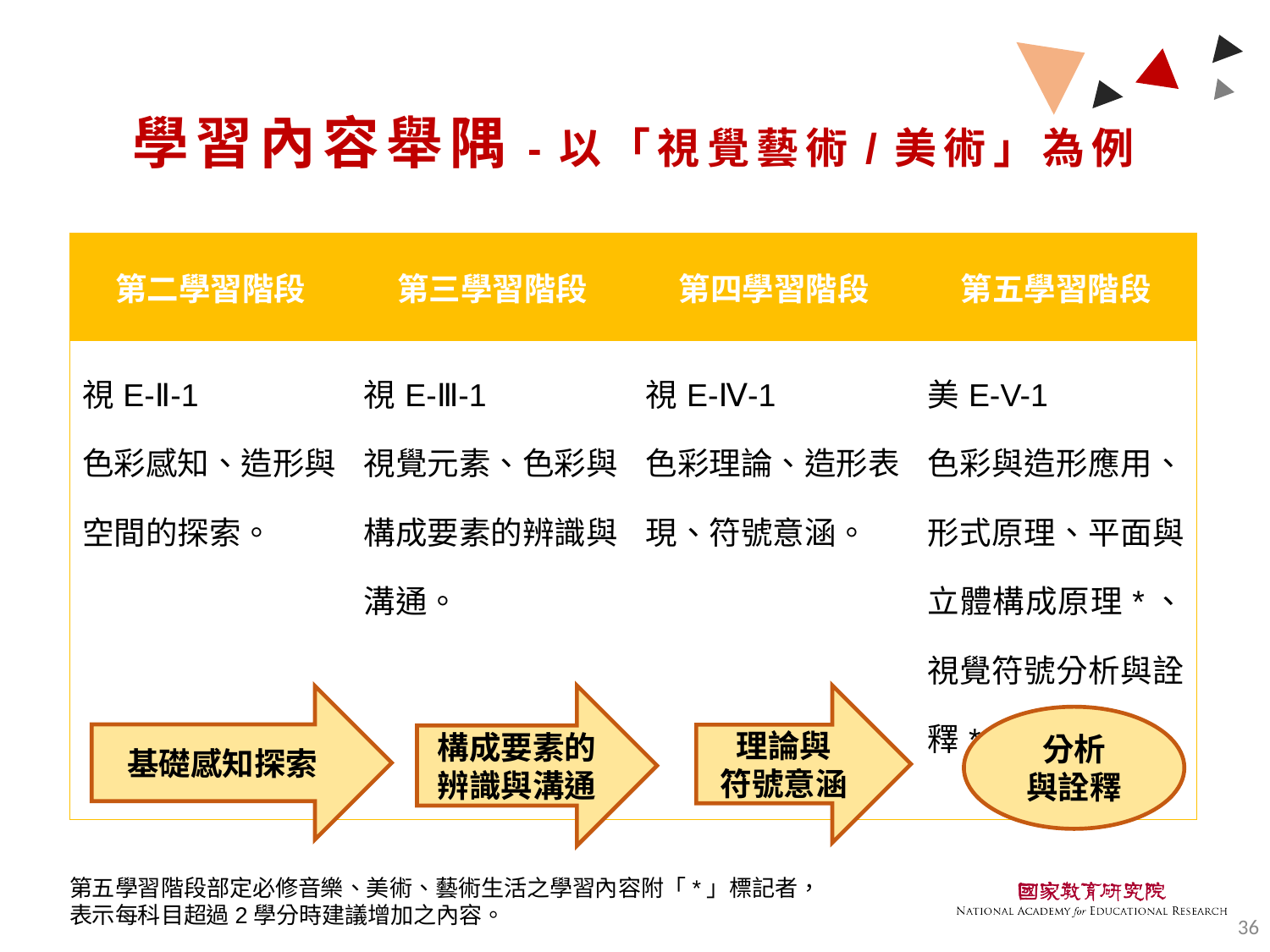

學習內容舉隅-以「視覺藝術/美術」為例

| 第二學習階段 | 第三學習階段 | 第四學習階段 | 第五學習階段 |
| --- | --- | --- | --- |
| 視E-Ⅱ-1 色彩感知、造形與空間的探索。 | 視E-Ⅲ-1 視覺元素、色彩與構成要素的辨識與溝通。 | 視E-Ⅳ-1 色彩理論、造形表現、符號意涵。 | 美E-V-1 色彩與造形應用、形式原理、平面與立體構成原理\*、視覺符號分析與詮釋\*。 |
理論與
符號意涵
構成要素的辨識與溝通
基礎感知探索
分析
與詮釋
第五學習階段部定必修音樂、美術、藝術生活之學習內容附「*」標記者，
表示每科目超過2學分時建議增加之內容。
36